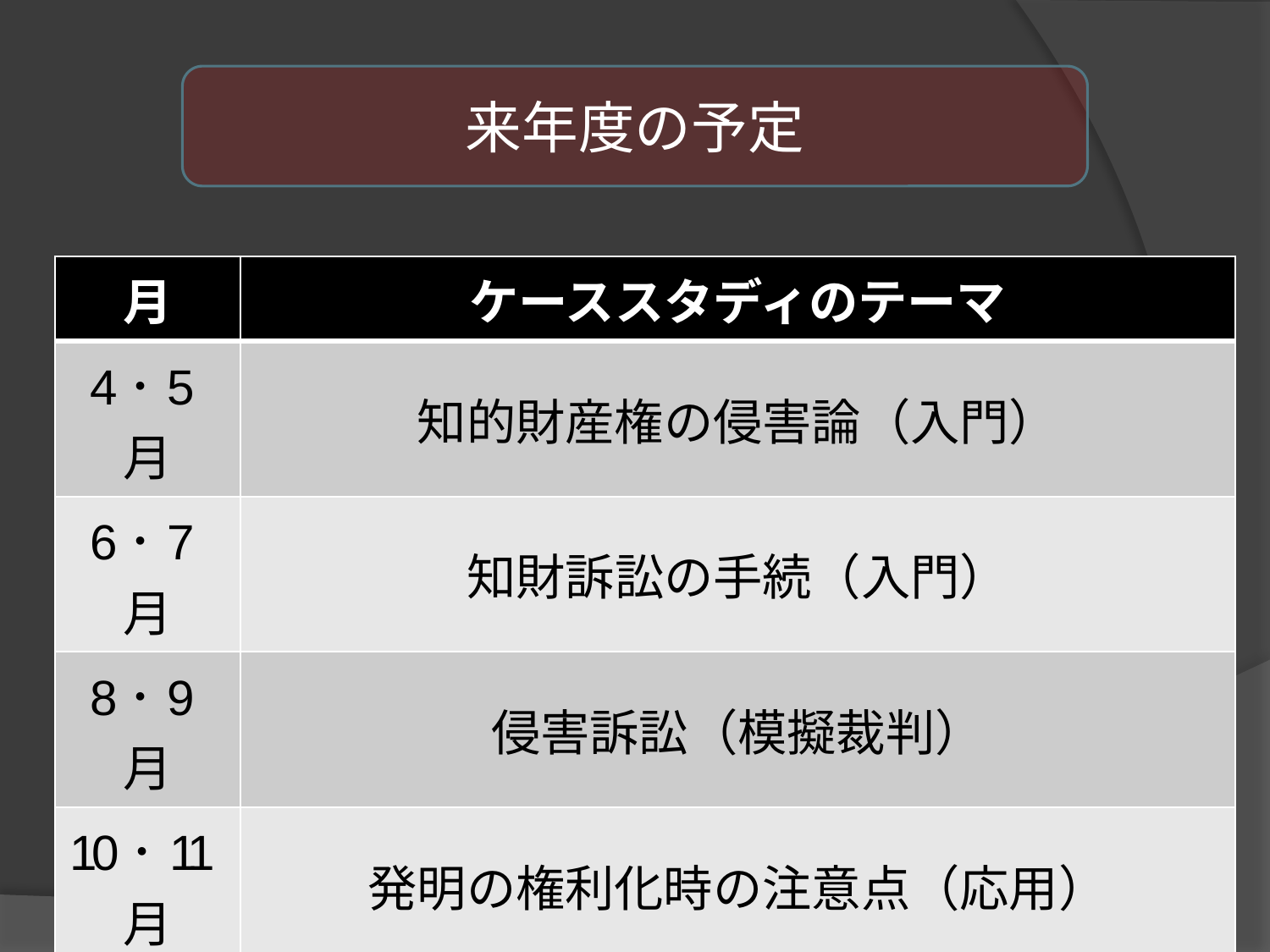

来年度の予定
| 月 | ケーススタディのテーマ |
| --- | --- |
| 4･5月 | 知的財産権の侵害論（入門） |
| 6･7月 | 知財訴訟の手続（入門） |
| 8･9月 | 侵害訴訟（模擬裁判） |
| 10･11月 | 発明の権利化時の注意点（応用） |
| 12･1月 | ライセンス契約のドラフト（応用） |
| 2･3月 | 渉外ライセンス契約のドラフト（発展） |